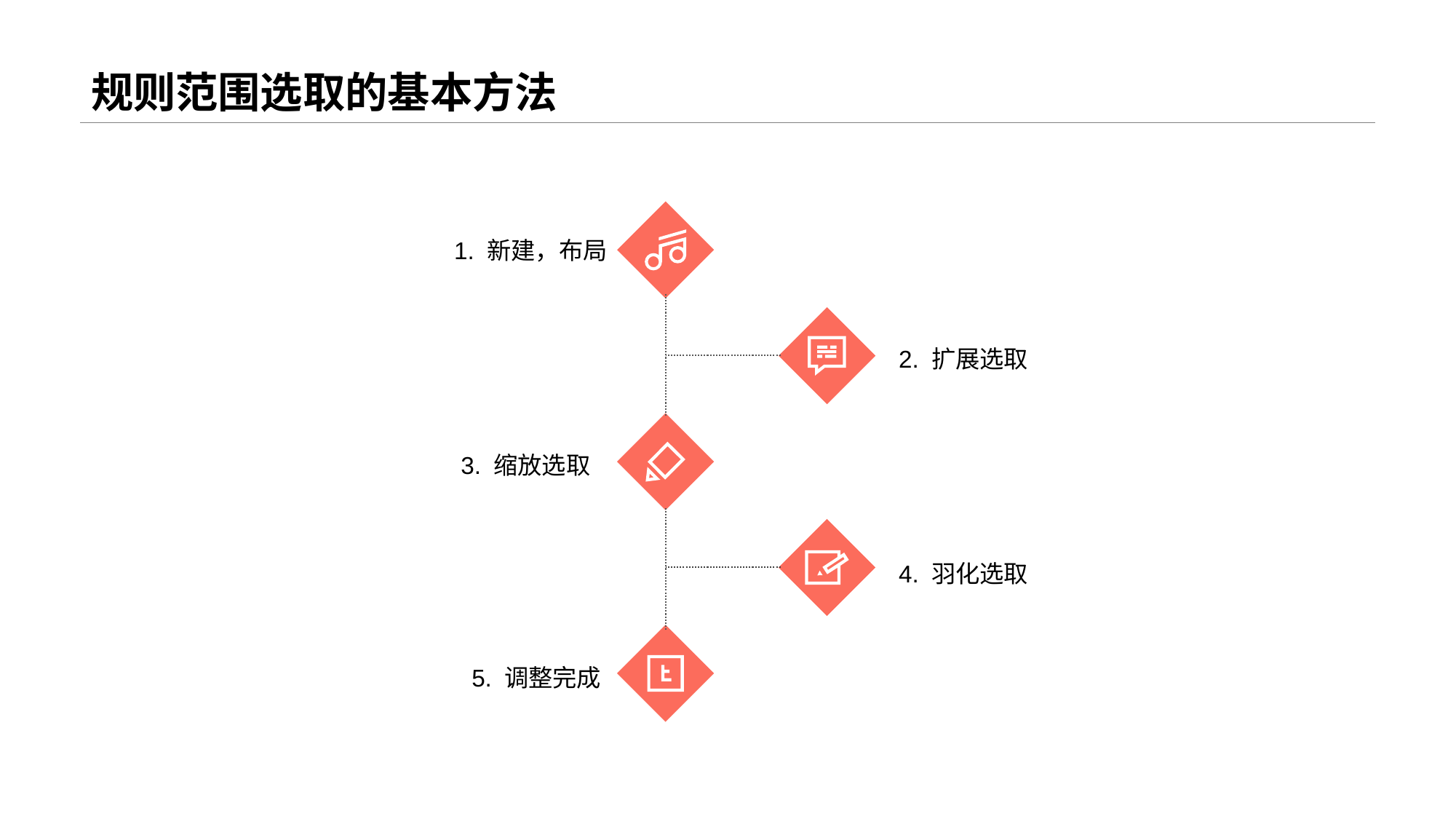

# 规则范围选取的基本方法

1. 新建，布局

2. 扩展选取

3. 缩放选取

4. 羽化选取

5. 调整完成